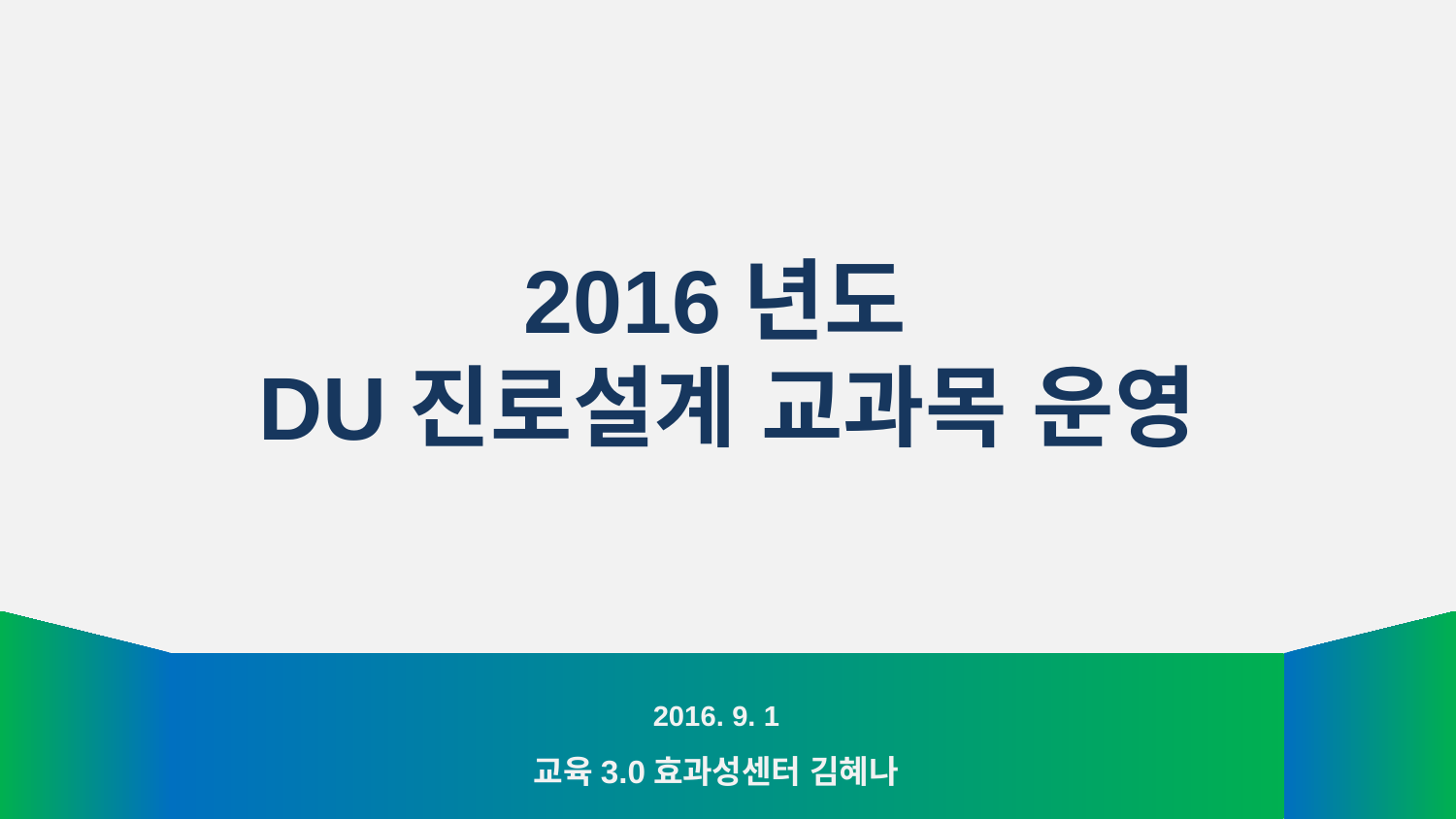

2016년도
DU진로설계 교과목 운영

2016. 9. 1
교육3.0효과성센터 김혜나